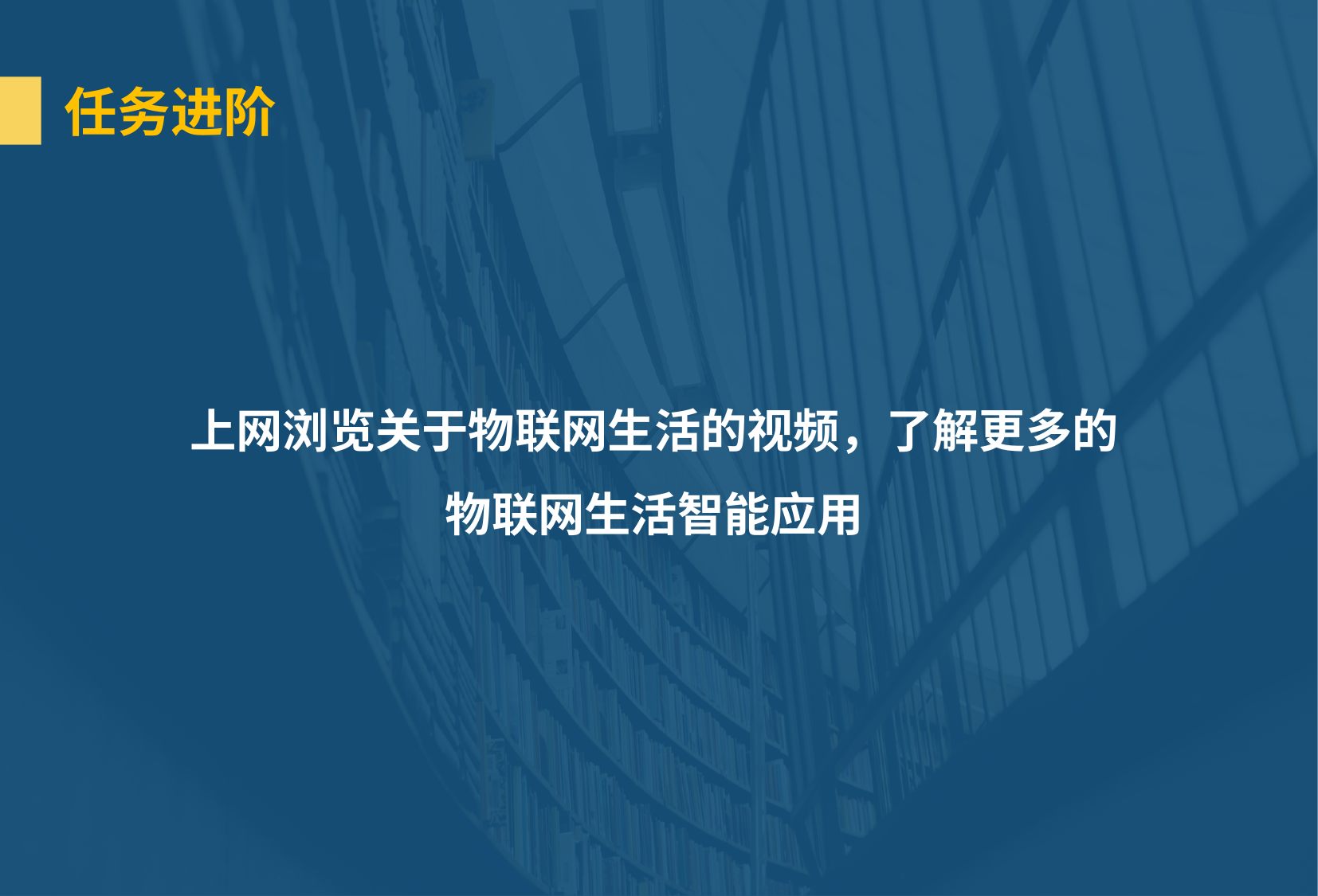

任务进阶
上网浏览关于物联网生活的视频，了解更多的物联网生活智能应用